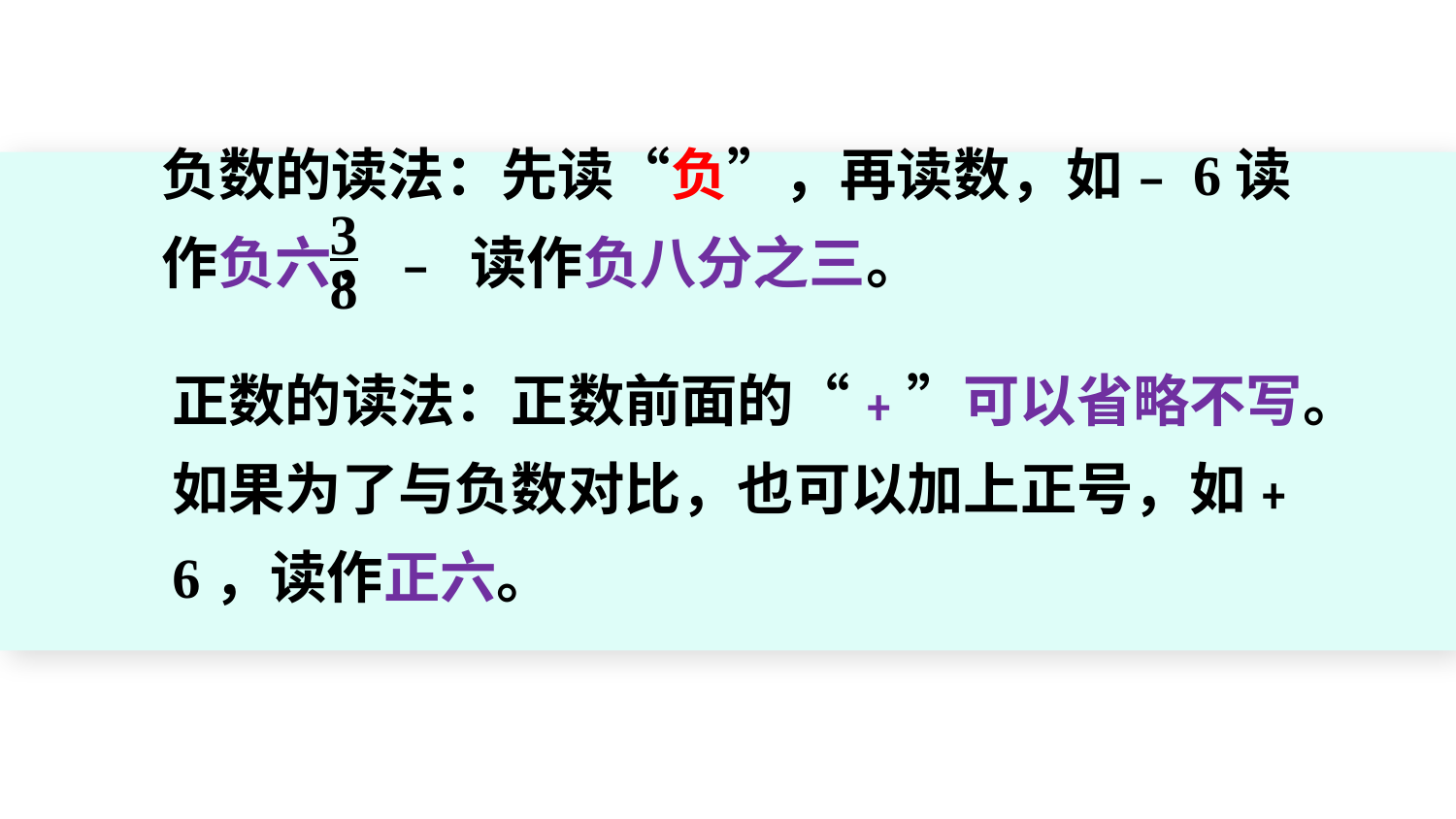

负数的读法：先读“负”，再读数，如﹣6读作负六，﹣  读作负八分之三。
3
8
正数的读法：正数前面的“﹢”可以省略不写。如果为了与负数对比，也可以加上正号，如﹢6，读作正六。